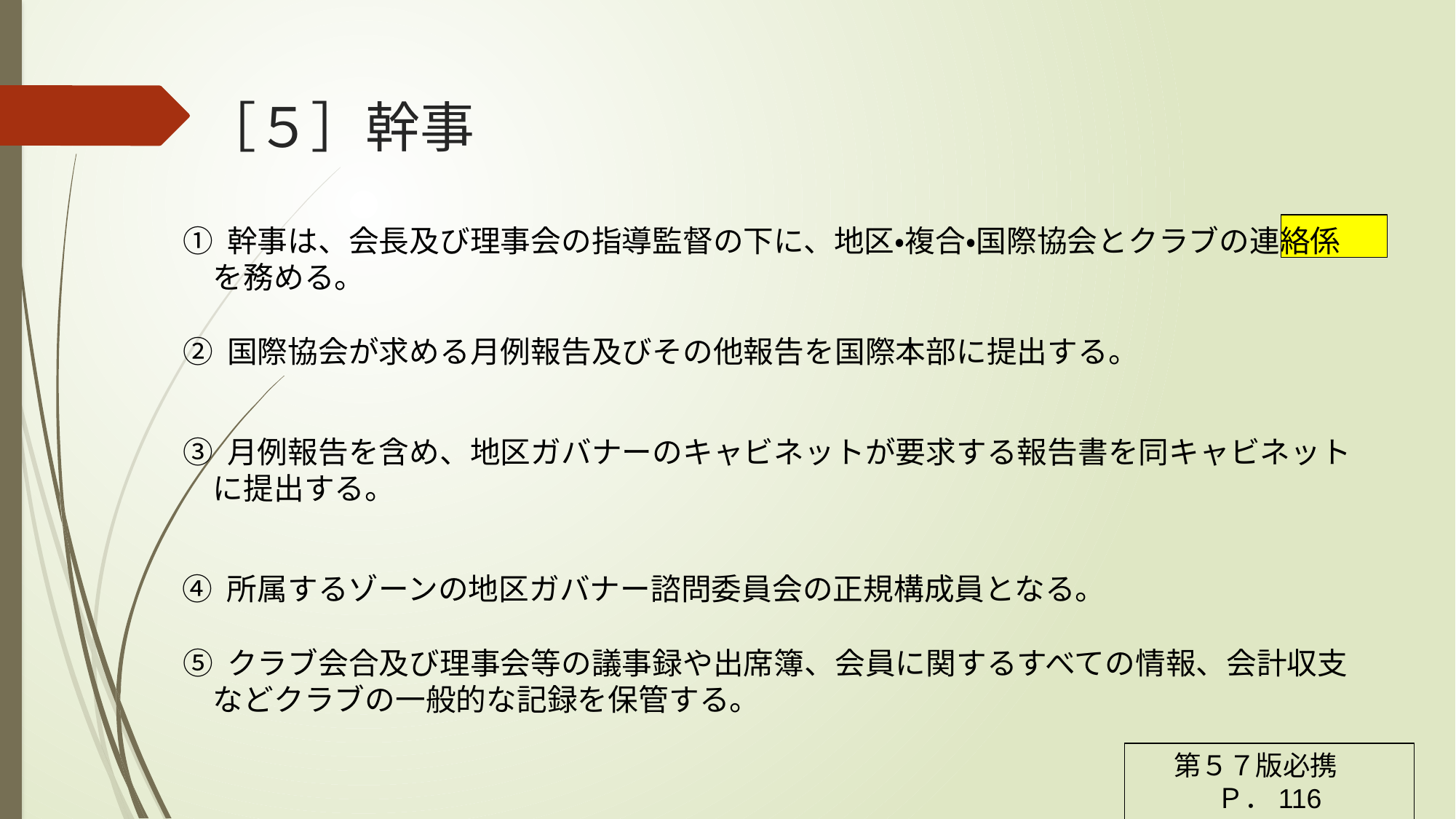

［５］幹事

① 幹事は、会長及び理事会の指導監督の下に、地区・複合・国際協会とクラブの連絡係
　を務める。
② 国際協会が求める月例報告及びその他報告を国際本部に提出する。
➂ 月例報告を含め、地区ガバナーのキャビネットが要求する報告書を同キャビネット
　に提出する。
➃ 所属するゾーンの地区ガバナー諮問委員会の正規構成員となる。
⑤ クラブ会合及び理事会等の議事録や出席簿、会員に関するすべての情報、会計収支
　などクラブの一般的な記録を保管する。
第５７版必携　Ｐ．116